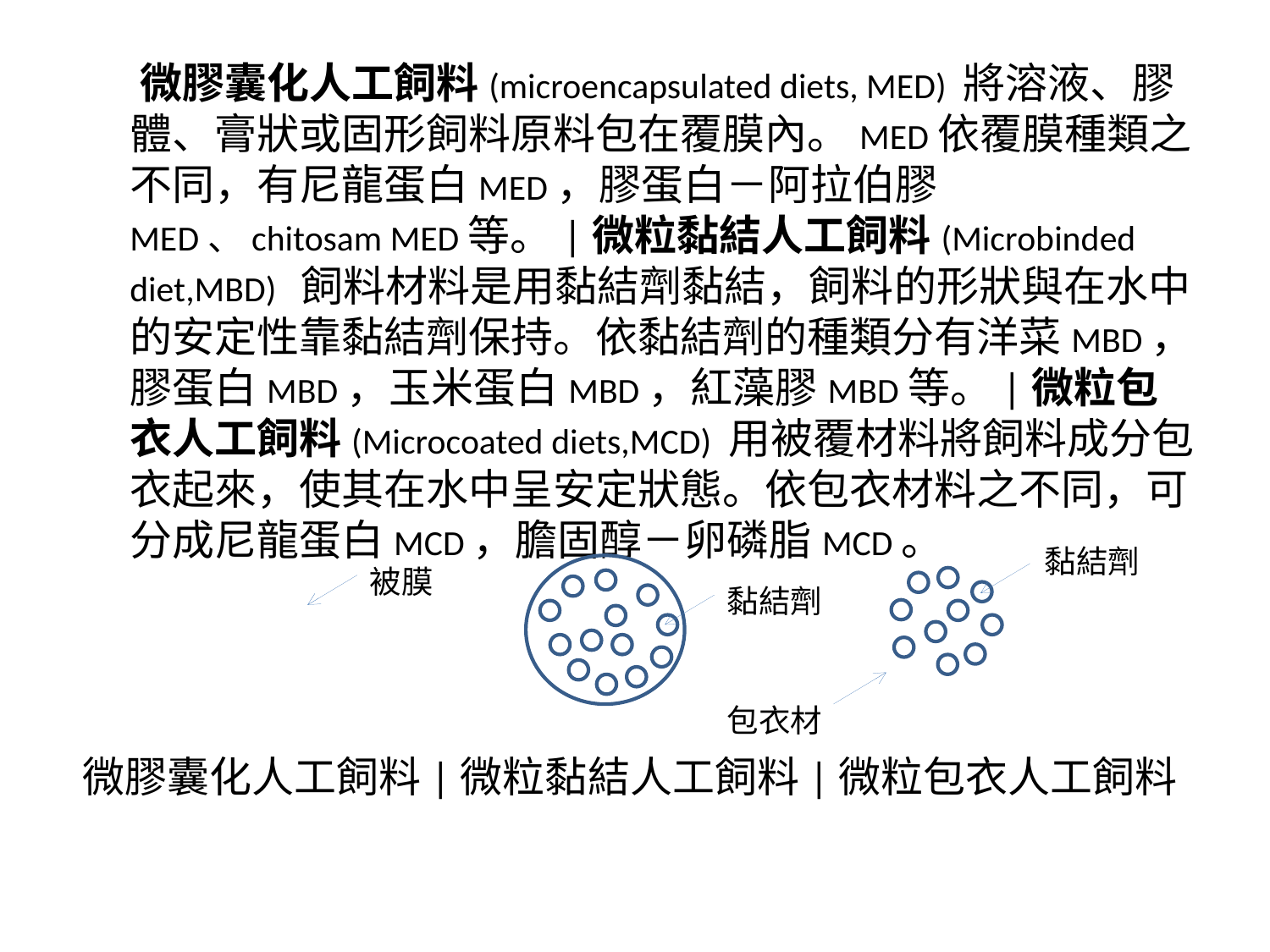

# 微膠囊化人工飼料(microencapsulated diets, MED) 將溶液、膠體、膏狀或固形飼料原料包在覆膜內。MED依覆膜種類之不同，有尼龍蛋白MED，膠蛋白－阿拉伯膠MED、chitosam MED等。|微粒黏結人工飼料(Microbinded diet,MBD)  飼料材料是用黏結劑黏結，飼料的形狀與在水中的安定性靠黏結劑保持。依黏結劑的種類分有洋菜MBD，膠蛋白MBD，玉米蛋白MBD，紅藻膠MBD等。|微粒包衣人工飼料(Microcoated diets,MCD) 用被覆材料將飼料成分包衣起來，使其在水中呈安定狀態。依包衣材料之不同，可分成尼龍蛋白MCD，膽固醇－卵磷脂MCD。

微膠囊化人工飼料|微粒黏結人工飼料|微粒包衣人工飼料
黏結劑

被膜

黏結劑

包衣材